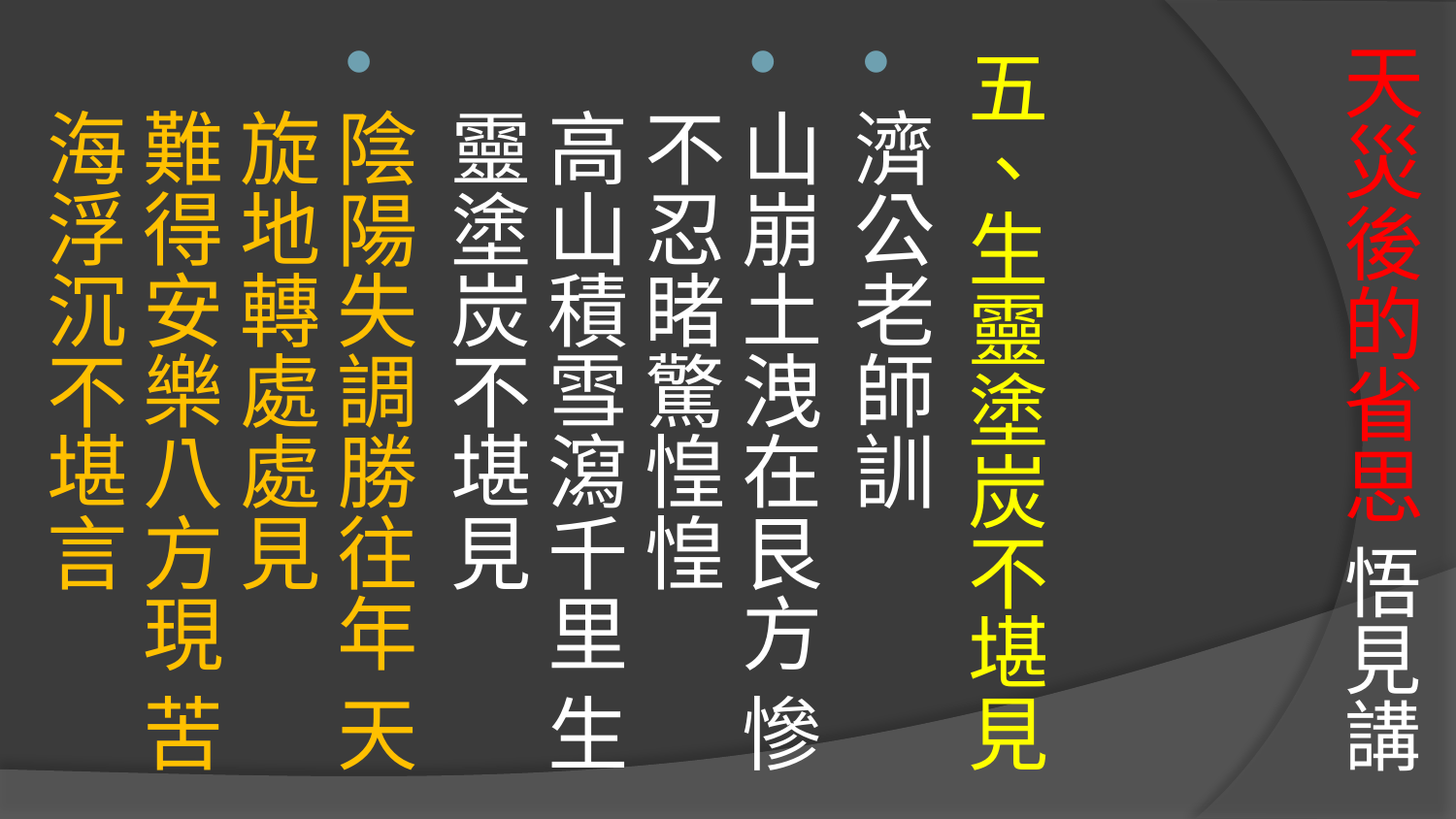

# 天災後的省思 悟見講
五、生靈塗炭不堪見
濟公老師訓
山崩土洩在艮方 慘不忍睹驚惶惶 
高山積雪瀉千里 生靈塗炭不堪見
陰陽失調勝往年 天旋地轉處處見 
難得安樂八方現 苦海浮沉不堪言